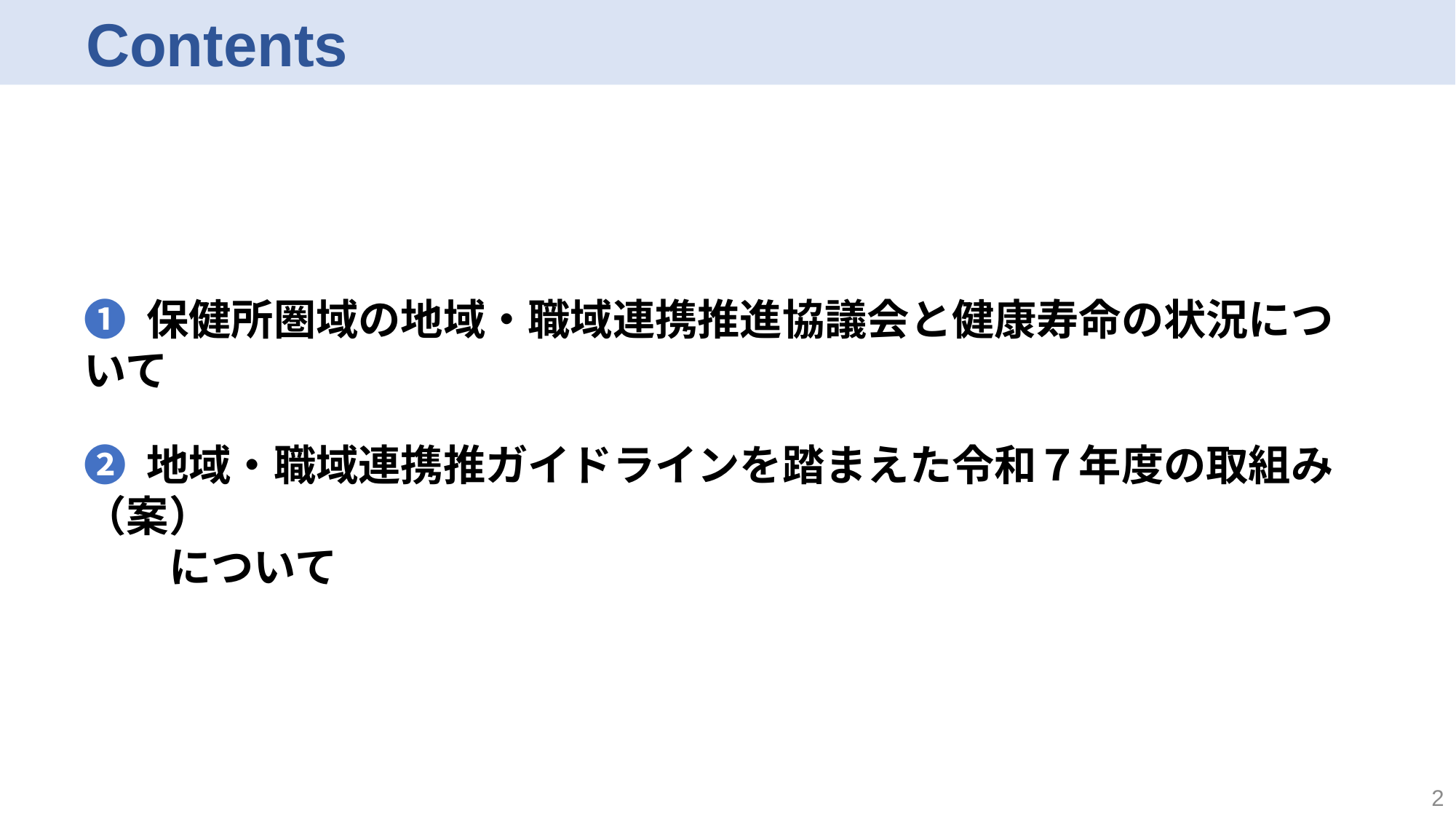

Contents
❶ 保健所圏域の地域・職域連携推進協議会と健康寿命の状況について

➋ 地域・職域連携推ガイドラインを踏まえた令和７年度の取組み（案）
　　について
2